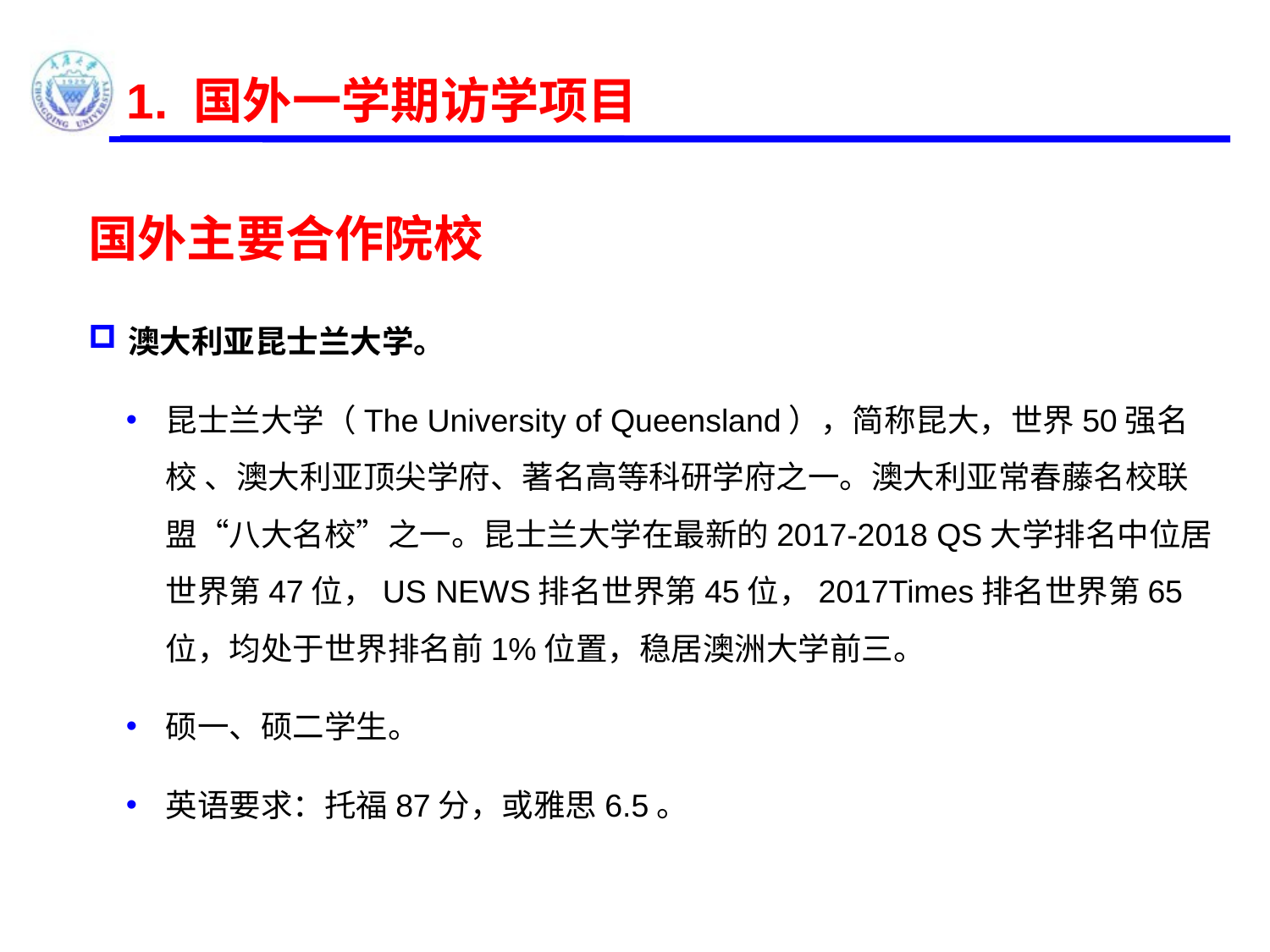

1. 国外一学期访学项目
国外主要合作院校
澳大利亚昆士兰大学。
昆士兰大学（The University of Queensland），简称昆大，世界50强名校 、澳大利亚顶尖学府、著名高等科研学府之一。澳大利亚常春藤名校联盟“八大名校”之一。昆士兰大学在最新的2017-2018 QS大学排名中位居世界第47位，US NEWS排名世界第45位，2017Times排名世界第65位，均处于世界排名前1%位置，稳居澳洲大学前三。
硕一、硕二学生。
英语要求：托福87分，或雅思6.5。